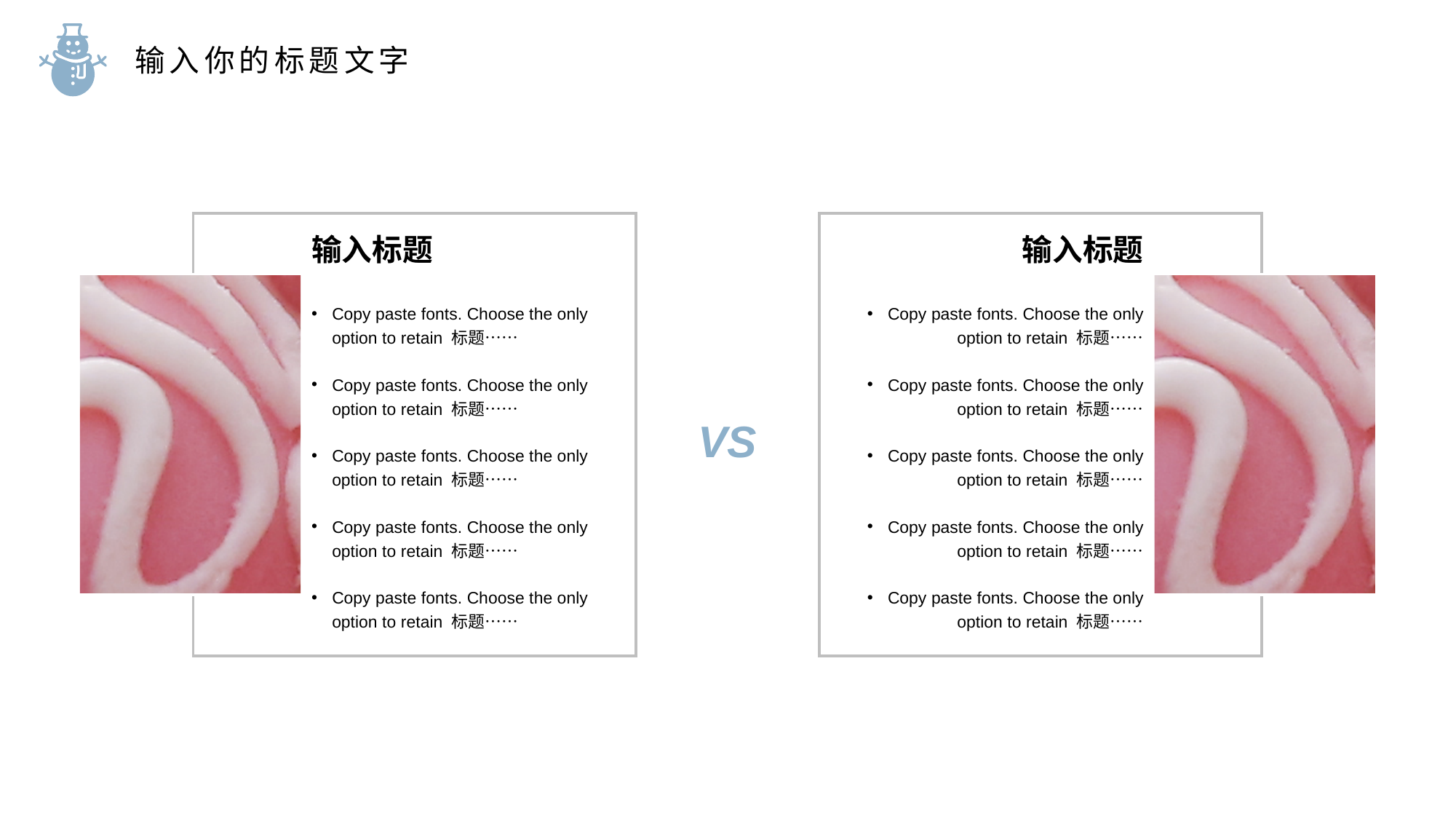

输入你的标题文字

输入标题
输入标题

Copy paste fonts. Choose the only option to retain 标题……
Copy paste fonts. Choose the only option to retain 标题……
Copy paste fonts. Choose the only option to retain 标题……
Copy paste fonts. Choose the only option to retain 标题……
VS
Copy paste fonts. Choose the only option to retain 标题……
Copy paste fonts. Choose the only option to retain 标题……
Copy paste fonts. Choose the only option to retain 标题……
Copy paste fonts. Choose the only option to retain 标题……
Copy paste fonts. Choose the only option to retain 标题……
Copy paste fonts. Choose the only option to retain 标题……